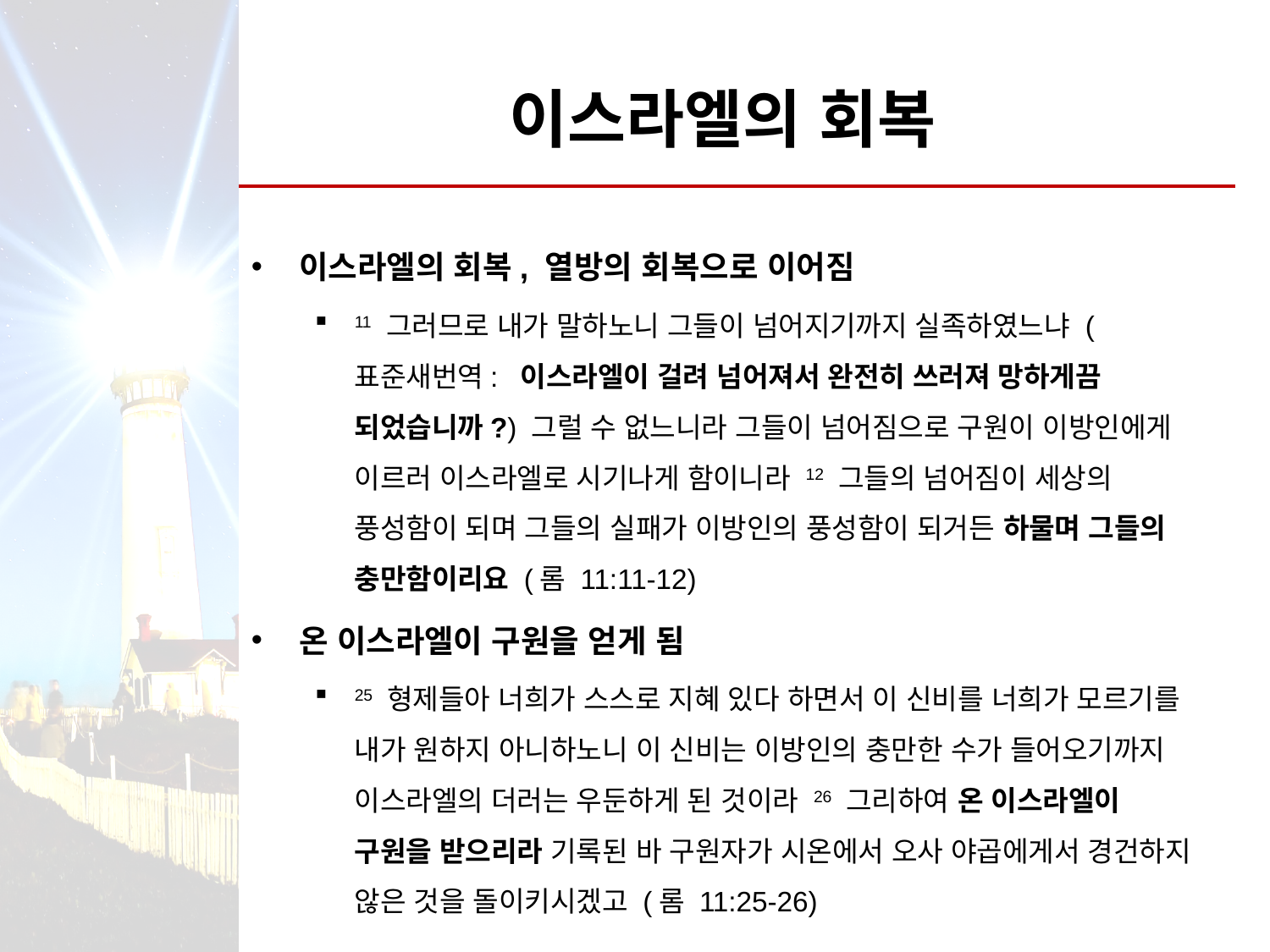

# 이스라엘의 회복
이스라엘의 회복, 열방의 회복으로 이어짐
11 그러므로 내가 말하노니 그들이 넘어지기까지 실족하였느냐 (표준새번역:  이스라엘이 걸려 넘어져서 완전히 쓰러져 망하게끔 되었습니까?) 그럴 수 없느니라 그들이 넘어짐으로 구원이 이방인에게 이르러 이스라엘로 시기나게 함이니라 12 그들의 넘어짐이 세상의 풍성함이 되며 그들의 실패가 이방인의 풍성함이 되거든 하물며 그들의 충만함이리요 (롬 11:11-12)
온 이스라엘이 구원을 얻게 됨
25 형제들아 너희가 스스로 지혜 있다 하면서 이 신비를 너희가 모르기를 내가 원하지 아니하노니 이 신비는 이방인의 충만한 수가 들어오기까지 이스라엘의 더러는 우둔하게 된 것이라 26 그리하여 온 이스라엘이 구원을 받으리라 기록된 바 구원자가 시온에서 오사 야곱에게서 경건하지 않은 것을 돌이키시겠고 (롬 11:25-26)